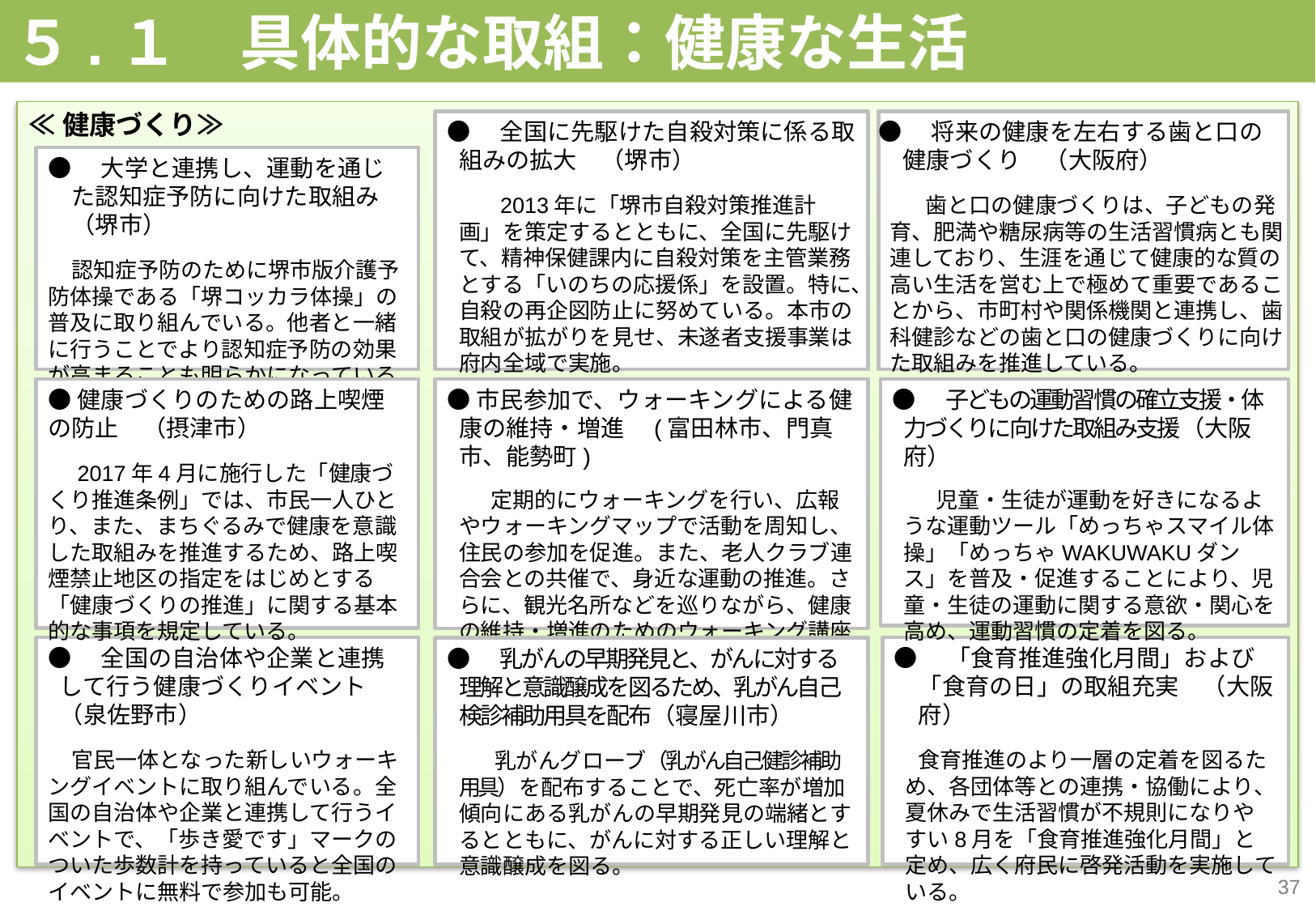

# ５.１　具体的な取組：健康な生活
≪健康づくり≫
●　全国に先駆けた自殺対策に係る取組みの拡大　（堺市）

　　2013年に「堺市自殺対策推進計画」を策定するとともに、全国に先駆けて、精神保健課内に自殺対策を主管業務とする「いのちの応援係」を設置。特に、自殺の再企図防止に努めている。本市の取組が拡がりを見せ、未遂者支援事業は府内全域で実施。

●　将来の健康を左右する歯と口の健康づくり　（大阪府）

　　歯と口の健康づくりは、子どもの発育、肥満や糖尿病等の生活習慣病とも関連しており、生涯を通じて健康的な質の高い生活を営む上で極めて重要であることから、市町村や関係機関と連携し、歯科健診などの歯と口の健康づくりに向けた取組みを推進している。

●　大学と連携し、運動を通じた認知症予防に向けた取組み　（堺市）

　認知症予防のために堺市版介護予防体操である「堺コッカラ体操」の普及に取り組んでいる。他者と一緒に行うことでより認知症予防の効果が高まることも明らかになっている。

●市民参加で、ウォーキングによる健康の維持・増進　(富田林市、門真市、能勢町)

　　定期的にウォーキングを行い、広報やウォーキングマップで活動を周知し、住民の参加を促進。また、老人クラブ連合会との共催で、身近な運動の推進。さらに、観光名所などを巡りながら、健康の維持・増進のためのウォーキング講座を実施。

●健康づくりのための路上喫煙の防止　（摂津市）

　2017年4月に施行した「健康づくり推進条例」では、市民一人ひとり、また、まちぐるみで健康を意識した取組みを推進するため、路上喫煙禁止地区の指定をはじめとする「健康づくりの推進」に関する基本的な事項を規定している。
●　子どもの運動習慣の確立支援・体力づくりに向けた取組み支援（大阪府）

　　児童・生徒が運動を好きになるような運動ツール「めっちゃスマイル体操」「めっちゃWAKUWAKUダンス」を普及・促進することにより、児童・生徒の運動に関する意欲・関心を高め、運動習慣の定着を図る。
●　全国の自治体や企業と連携して行う健康づくりイベント（泉佐野市）

　官民一体となった新しいウォーキングイベントに取り組んでいる。全国の自治体や企業と連携して行うイベントで、「歩き愛です」マークのついた歩数計を持っていると全国のイベントに無料で参加も可能。
●　「食育推進強化月間」および「食育の日」の取組充実　（大阪府）

　食育推進のより一層の定着を図るため、各団体等との連携・協働により、夏休みで生活習慣が不規則になりやすい8月を「食育推進強化月間」と定め、広く府民に啓発活動を実施している。
●　乳がんの早期発見と、がんに対する理解と意識醸成を図るため、乳がん自己検診補助用具を配布（寝屋川市）

　　乳がんグローブ（乳がん自己健診補助用具）を配布することで、死亡率が増加傾向にある乳がんの早期発見の端緒とするとともに、がんに対する正しい理解と意識醸成を図る。
37